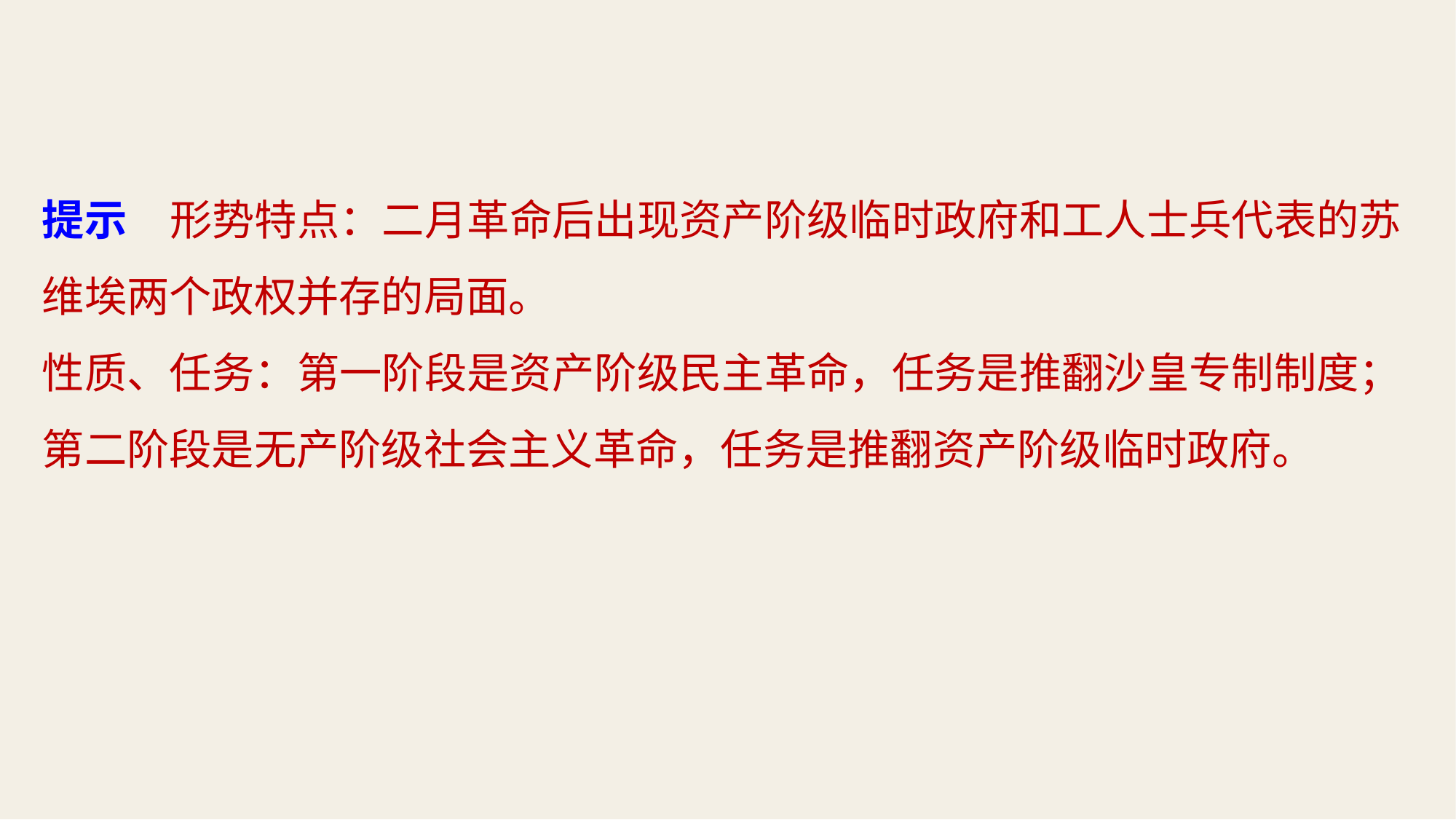

提示　形势特点：二月革命后出现资产阶级临时政府和工人士兵代表的苏维埃两个政权并存的局面。
性质、任务：第一阶段是资产阶级民主革命，任务是推翻沙皇专制制度；第二阶段是无产阶级社会主义革命，任务是推翻资产阶级临时政府。